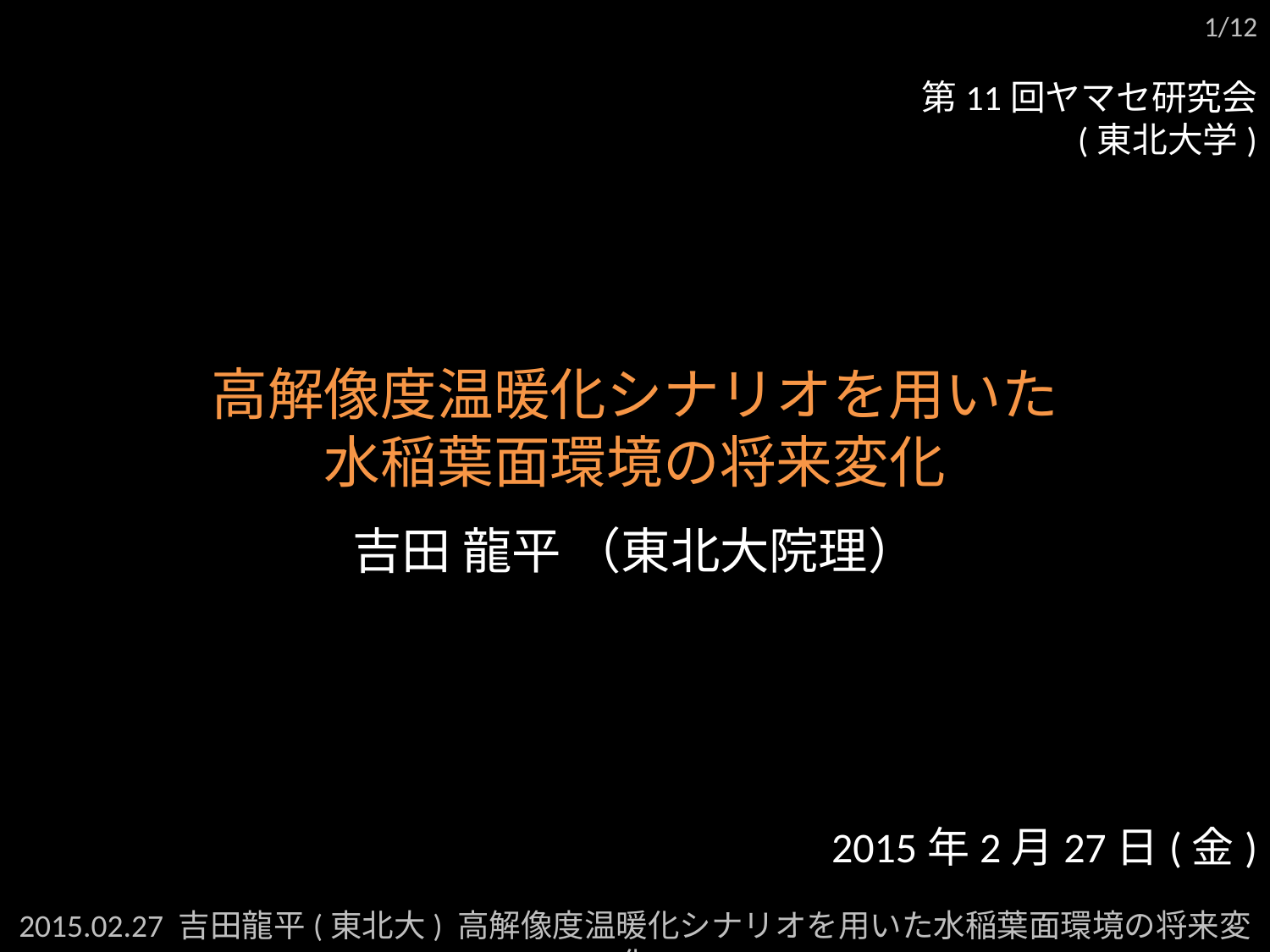

第11回ヤマセ研究会
(東北大学)
高解像度温暖化シナリオを用いた
水稲葉面環境の将来変化

吉田 龍平 （東北大院理）
2015年2月27日(金)